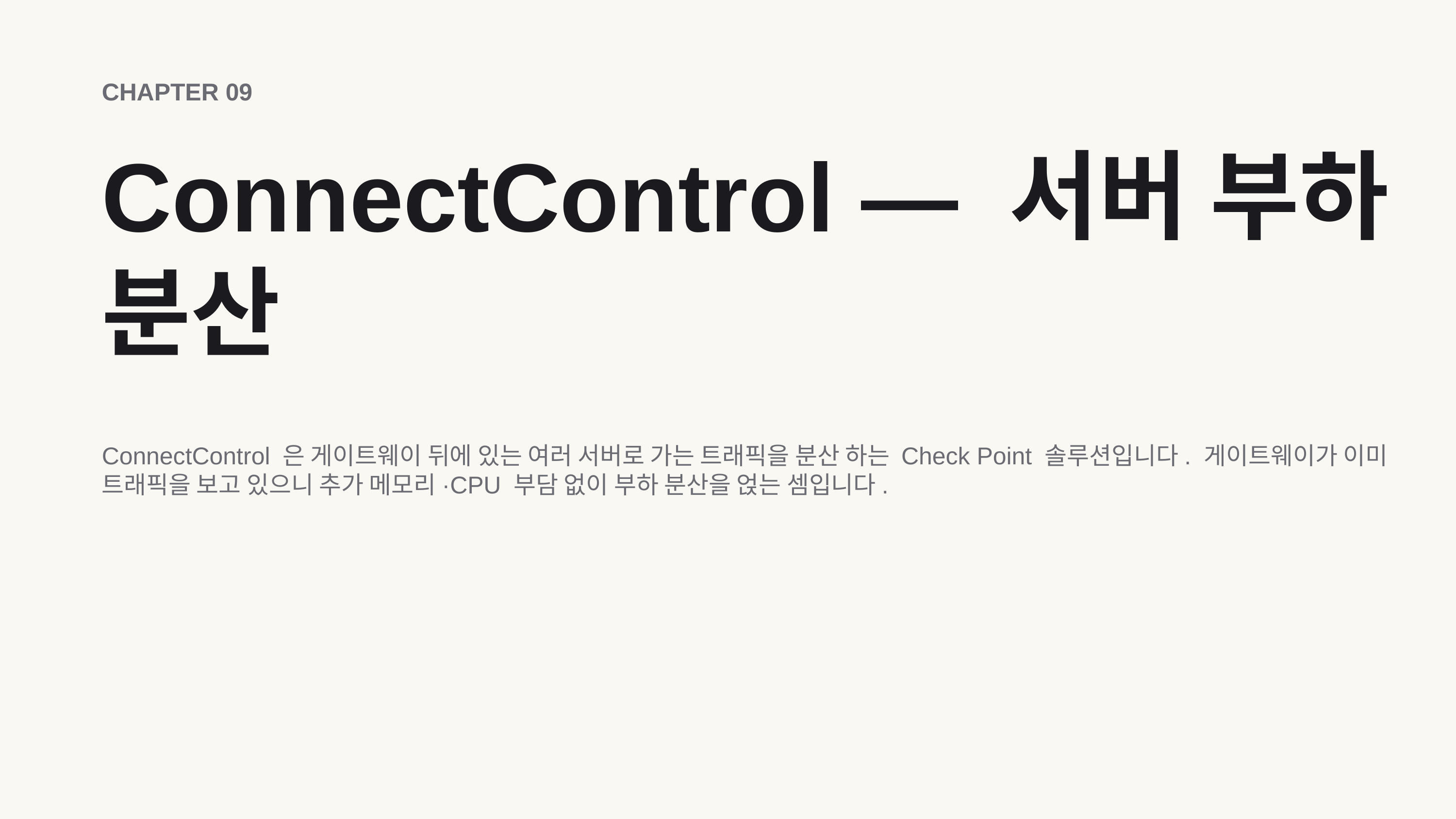

CHAPTER 09
ConnectControl — 서버 부하 분산
ConnectControl 은 게이트웨이 뒤에 있는 여러 서버로 가는 트래픽을 분산 하는 Check Point 솔루션입니다. 게이트웨이가 이미 트래픽을 보고 있으니 추가 메모리·CPU 부담 없이 부하 분산을 얹는 셈입니다.